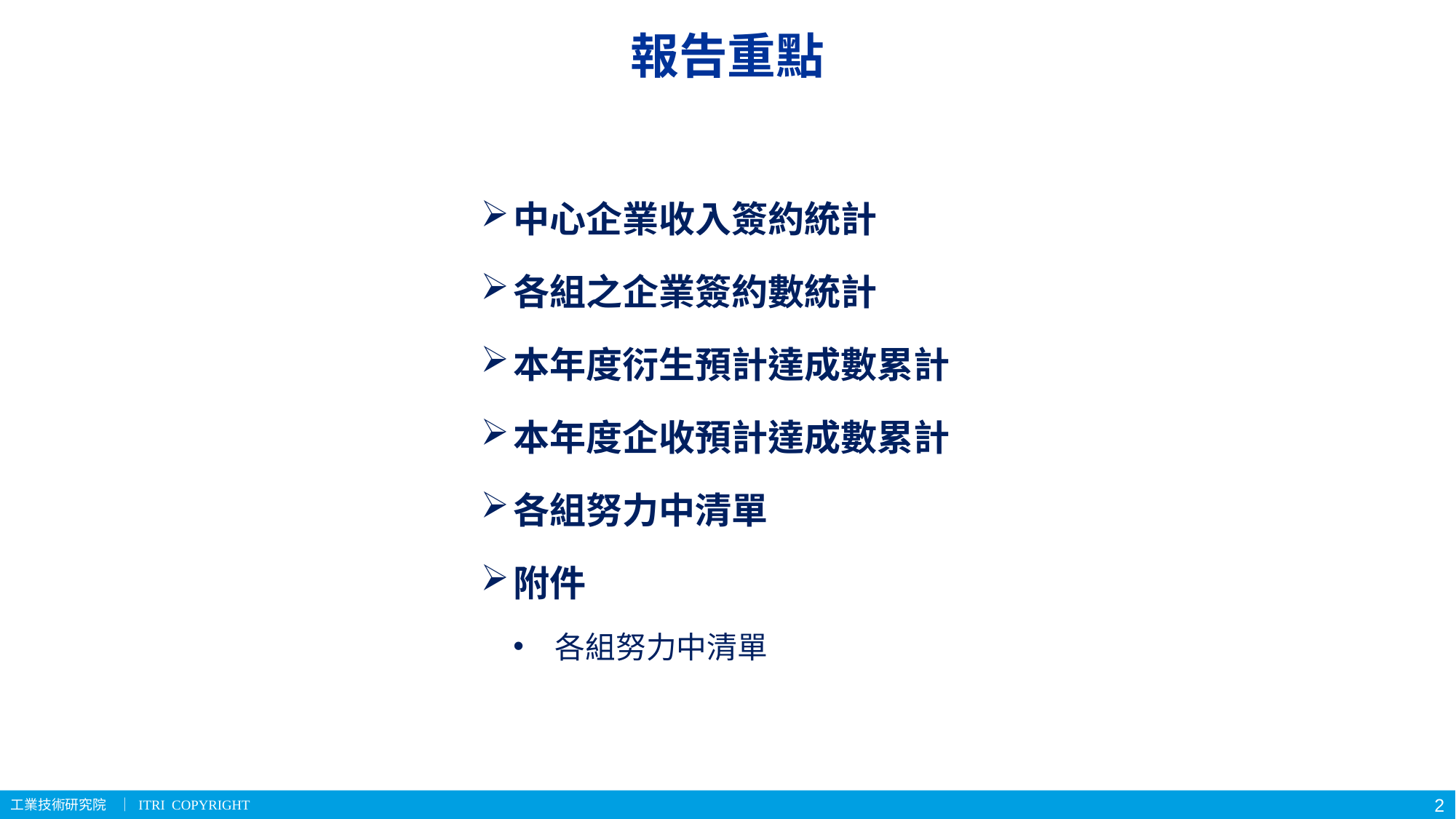

報告重點
中心企業收入簽約統計
各組之企業簽約數統計
本年度衍生預計達成數累計
本年度企收預計達成數累計
各組努力中清單
附件
各組努力中清單